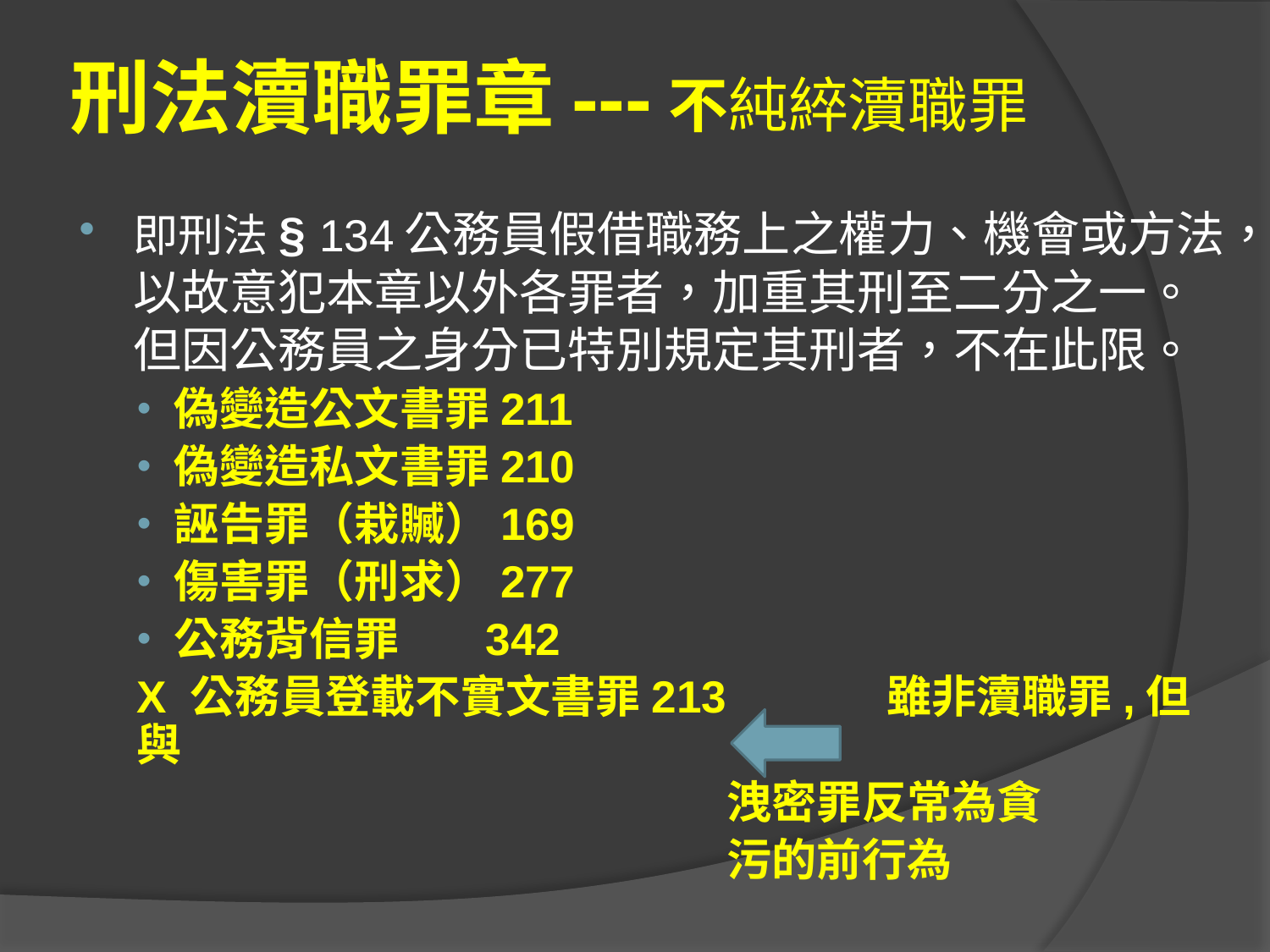

# 刑法瀆職罪章---不純綷瀆職罪
即刑法§ 134公務員假借職務上之權力、機會或方法，以故意犯本章以外各罪者，加重其刑至二分之一。但因公務員之身分已特別規定其刑者，不在此限。
偽變造公文書罪211
偽變造私文書罪210
誣告罪（栽贓）169
傷害罪（刑求）277
公務背信罪　   342
X 公務員登載不實文書罪213            雖非瀆職罪,但與
                                                         洩密罪反常為貪
                                                         污的前行為